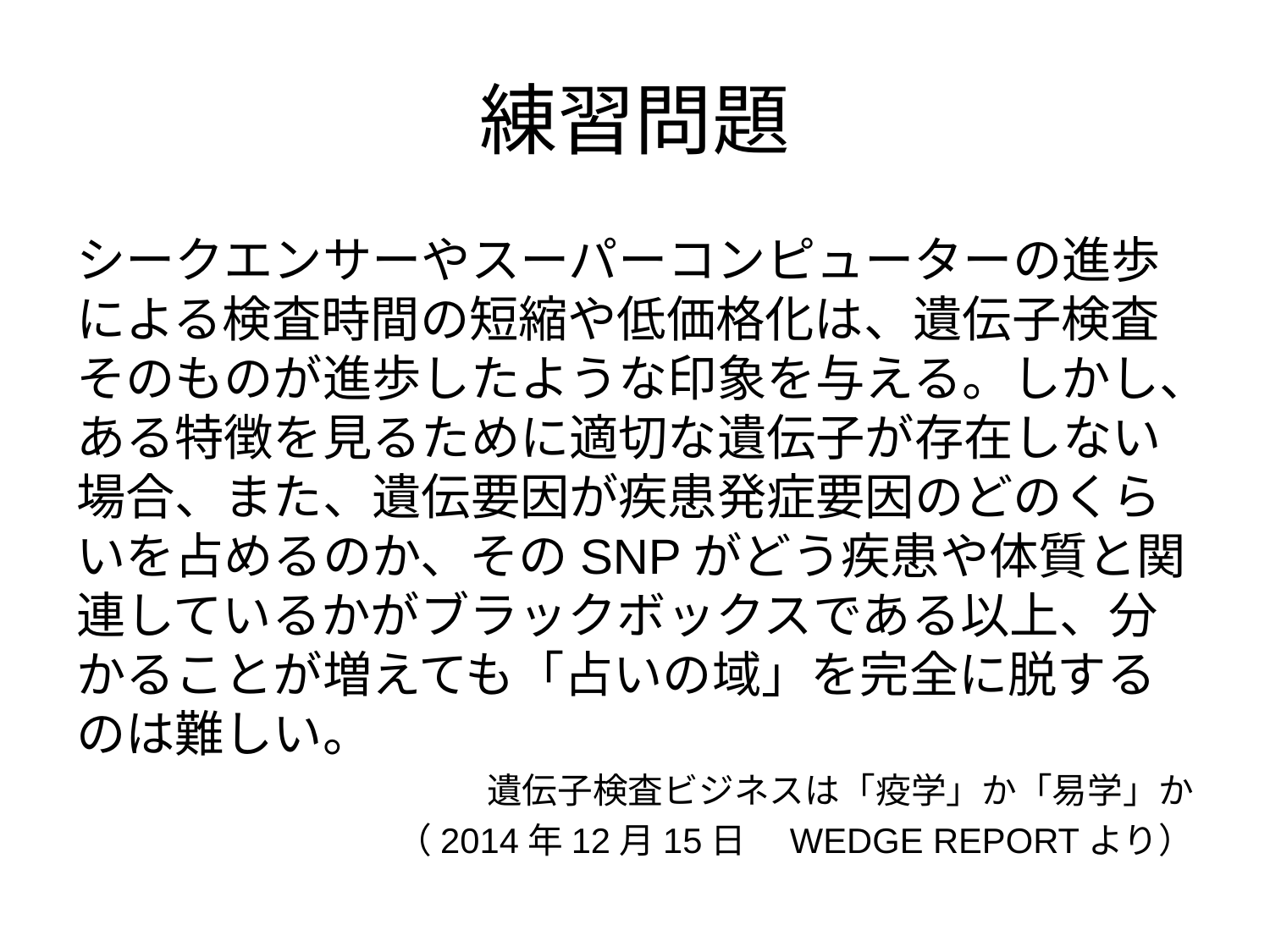

# 練習問題
シークエンサーやスーパーコンピューターの進歩による検査時間の短縮や低価格化は、遺伝子検査そのものが進歩したような印象を与える。しかし、ある特徴を見るために適切な遺伝子が存在しない場合、また、遺伝要因が疾患発症要因のどのくらいを占めるのか、そのSNPがどう疾患や体質と関連しているかがブラックボックスである以上、分かることが増えても「占いの域」を完全に脱するのは難しい。
遺伝子検査ビジネスは「疫学」か「易学」か
（2014年12月15日　WEDGE REPORTより）